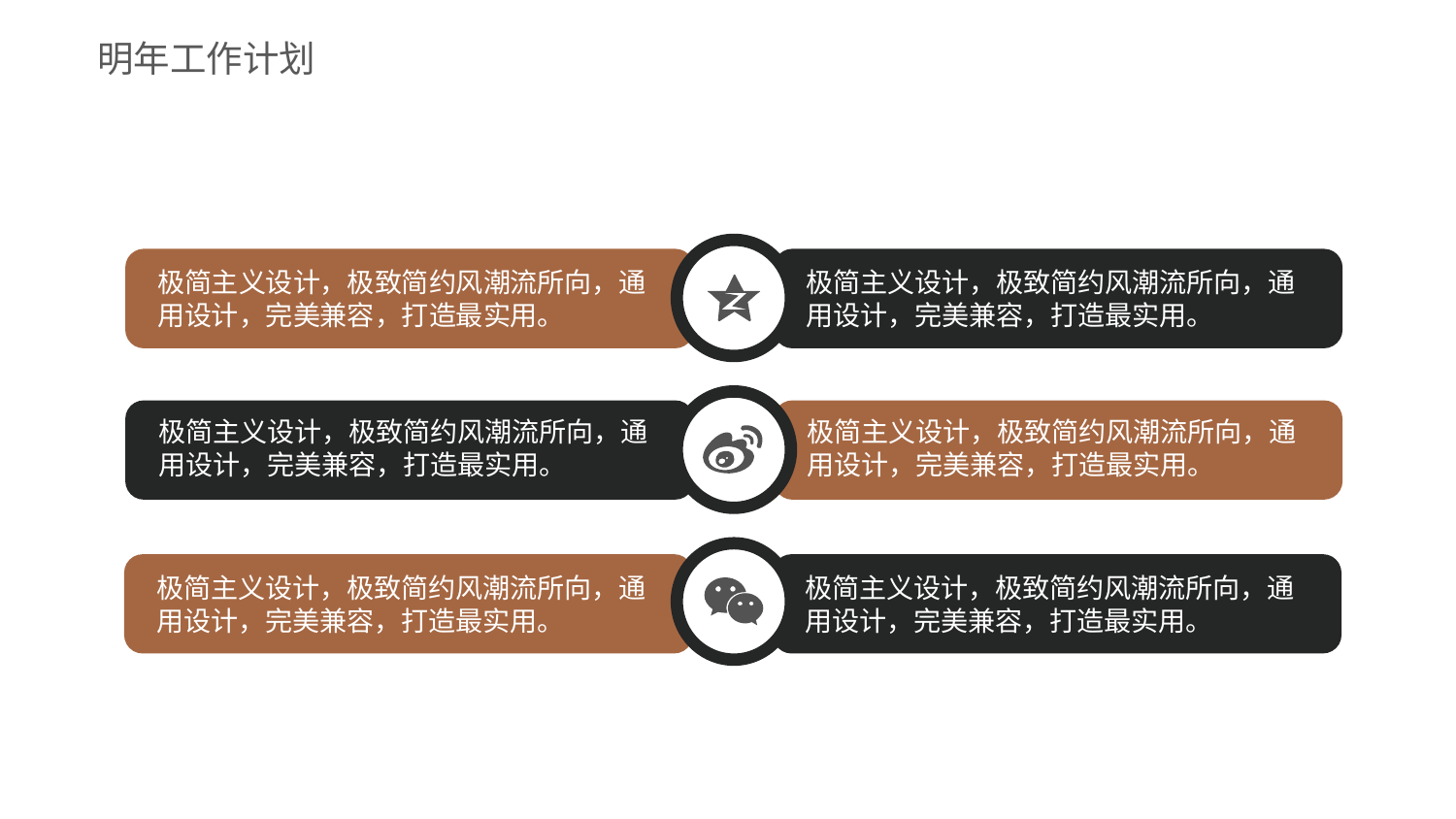

明年工作计划

极简主义设计，极致简约风潮流所向，通用设计，完美兼容，打造最实用。
极简主义设计，极致简约风潮流所向，通用设计，完美兼容，打造最实用。

极简主义设计，极致简约风潮流所向，通用设计，完美兼容，打造最实用。
极简主义设计，极致简约风潮流所向，通用设计，完美兼容，打造最实用。

极简主义设计，极致简约风潮流所向，通用设计，完美兼容，打造最实用。
极简主义设计，极致简约风潮流所向，通用设计，完美兼容，打造最实用。